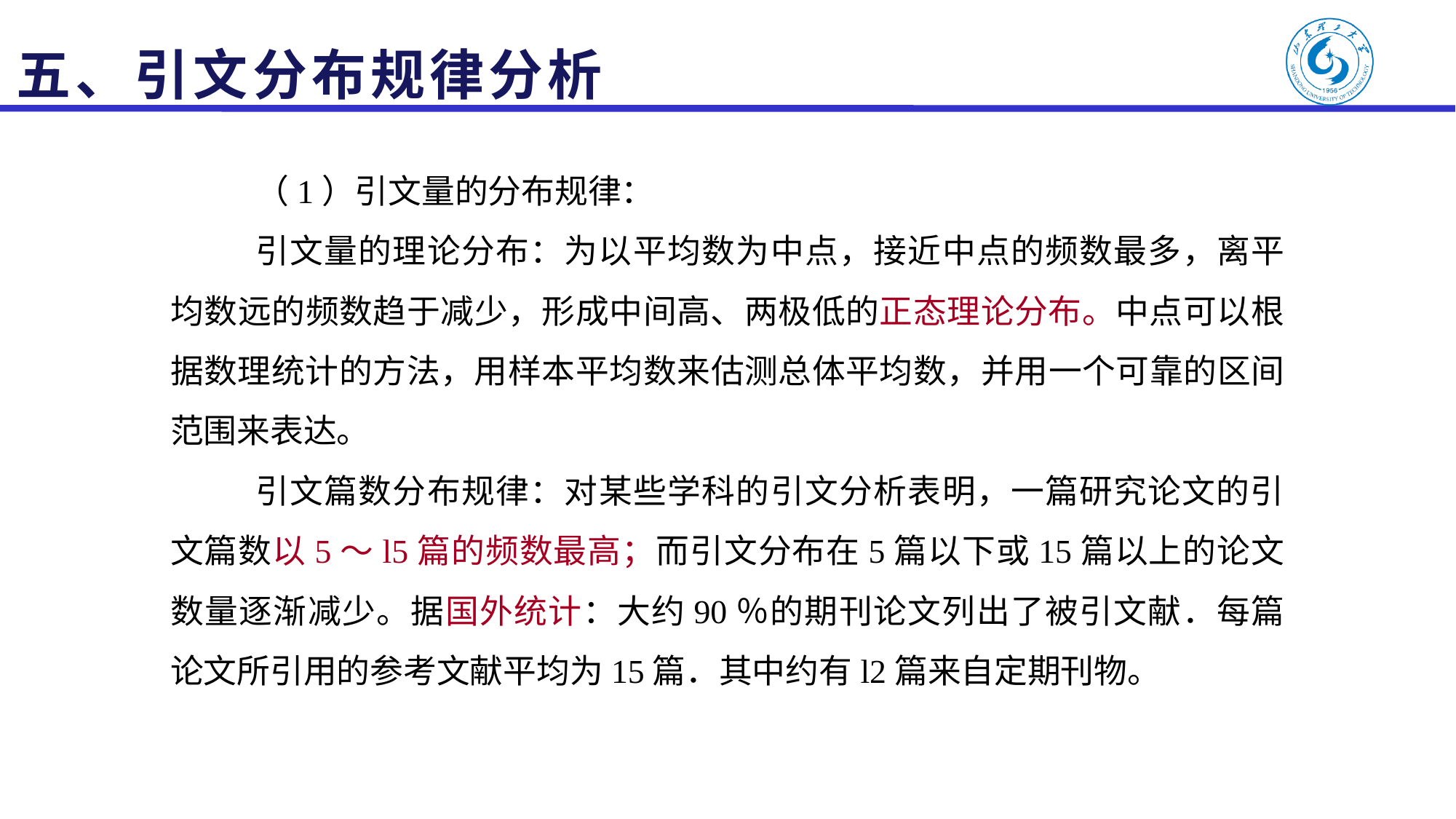

# 五、引文分布规律分析
（1）引文量的分布规律：
引文量的理论分布：为以平均数为中点，接近中点的频数最多，离平均数远的频数趋于减少，形成中间高、两极低的正态理论分布。中点可以根据数理统计的方法，用样本平均数来估测总体平均数，并用一个可靠的区间范围来表达。
引文篇数分布规律：对某些学科的引文分析表明，一篇研究论文的引文篇数以5～l5篇的频数最高；而引文分布在5篇以下或15篇以上的论文数量逐渐减少。据国外统计：大约90％的期刊论文列出了被引文献．每篇论文所引用的参考文献平均为15篇．其中约有l2篇来自定期刊物。